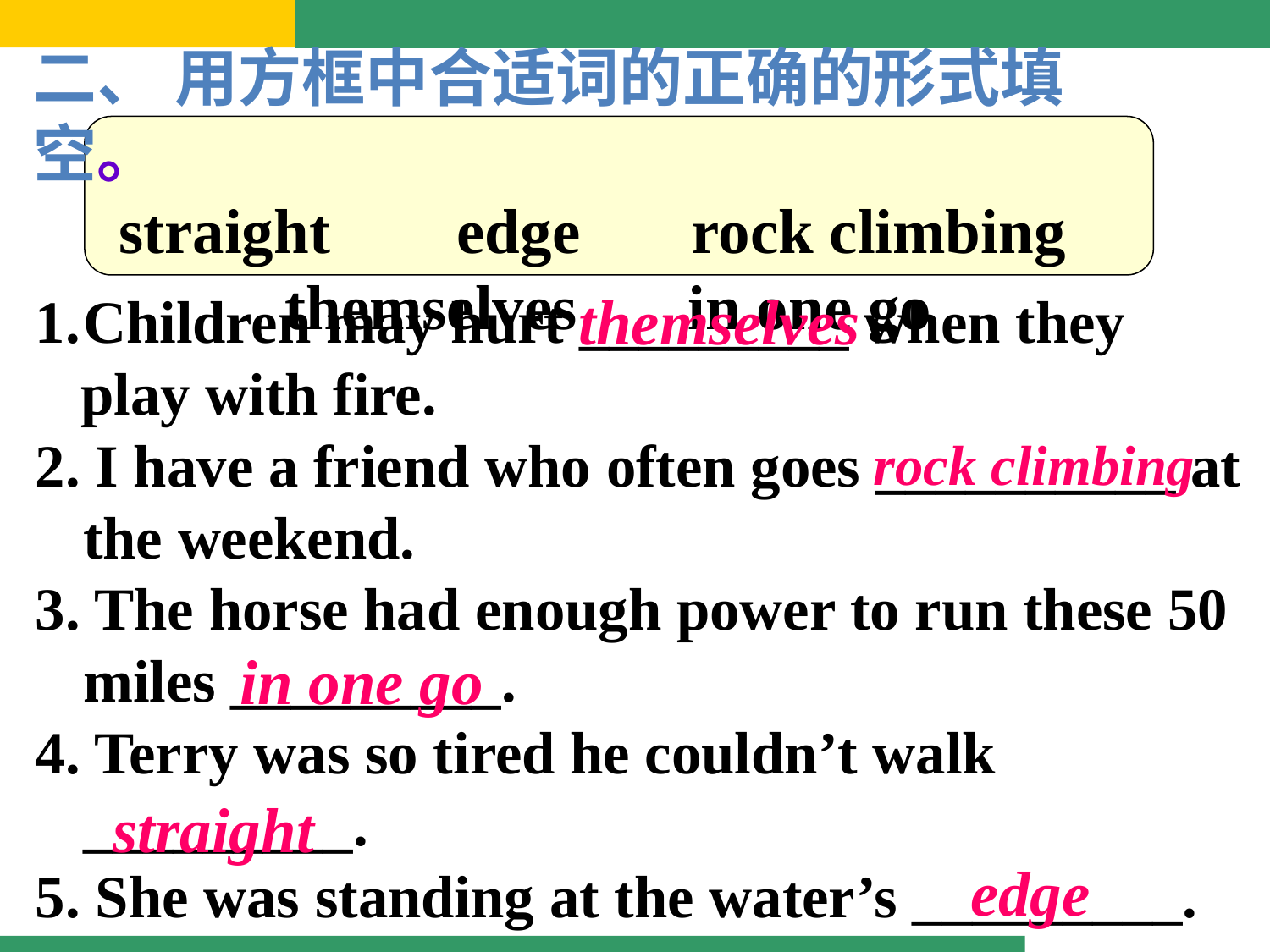

二、 用方框中合适词的正确的形式填空。
  straight        edge       rock climbing     themselves       in one go

 themselves
Children may hurt _________ when they
   play with fire.
2. I have a friend who often goes __________ at the weekend.
3. The horse had enough power to run these 50 miles _________.
4. Terry was so tired he couldn’t walk _________.
5. She was standing at the water’s _________.
 rock climbing
 in one go
 straight
 edge